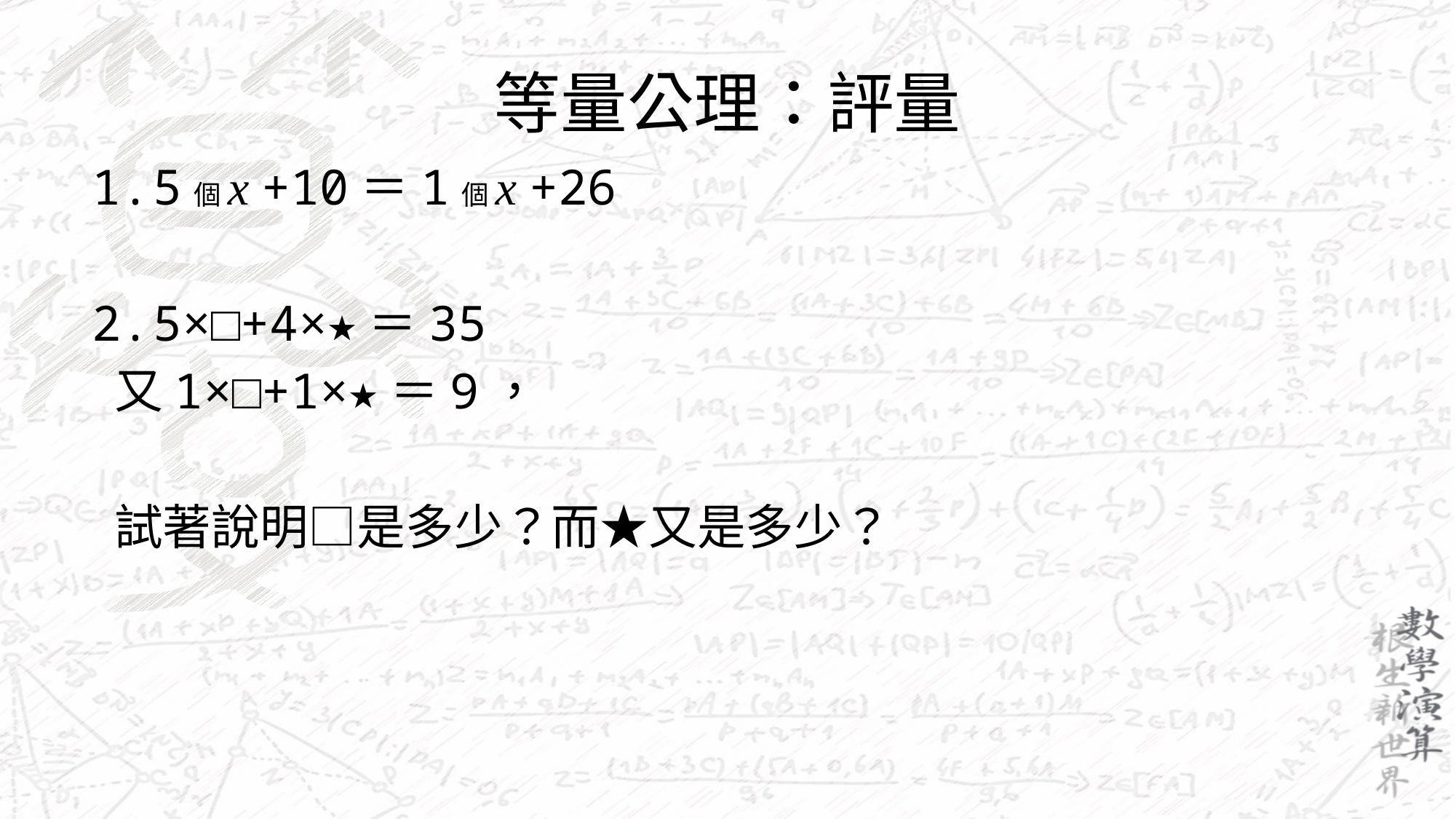

# 等量公理：評量
5個x +10＝1個x +26

5×□+4×★＝35
 又1×□+1×★＝9，

 試著說明□是多少？而★又是多少？